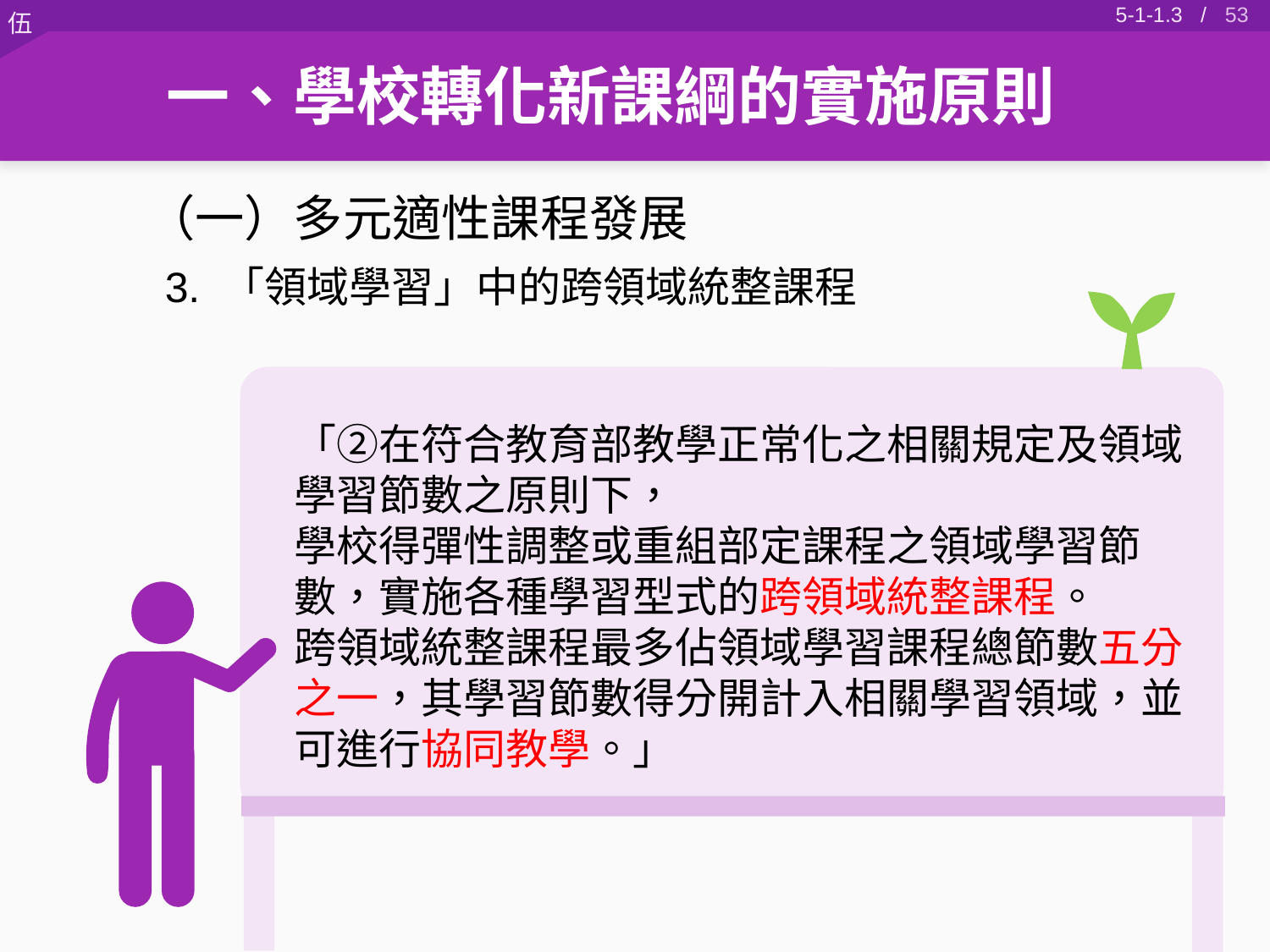

53
5-1-1.3   /
一、學校轉化新課綱的實施原則
（一）多元適性課程發展
3. 「領域學習」中的跨領域統整課程

「②在符合教育部教學正常化之相關規定及領域學習節數之原則下，
學校得彈性調整或重組部定課程之領域學習節數，實施各種學習型式的跨領域統整課程。
跨領域統整課程最多佔領域學習課程總節數五分之一，其學習節數得分開計入相關學習領域，並可進行協同教學。」